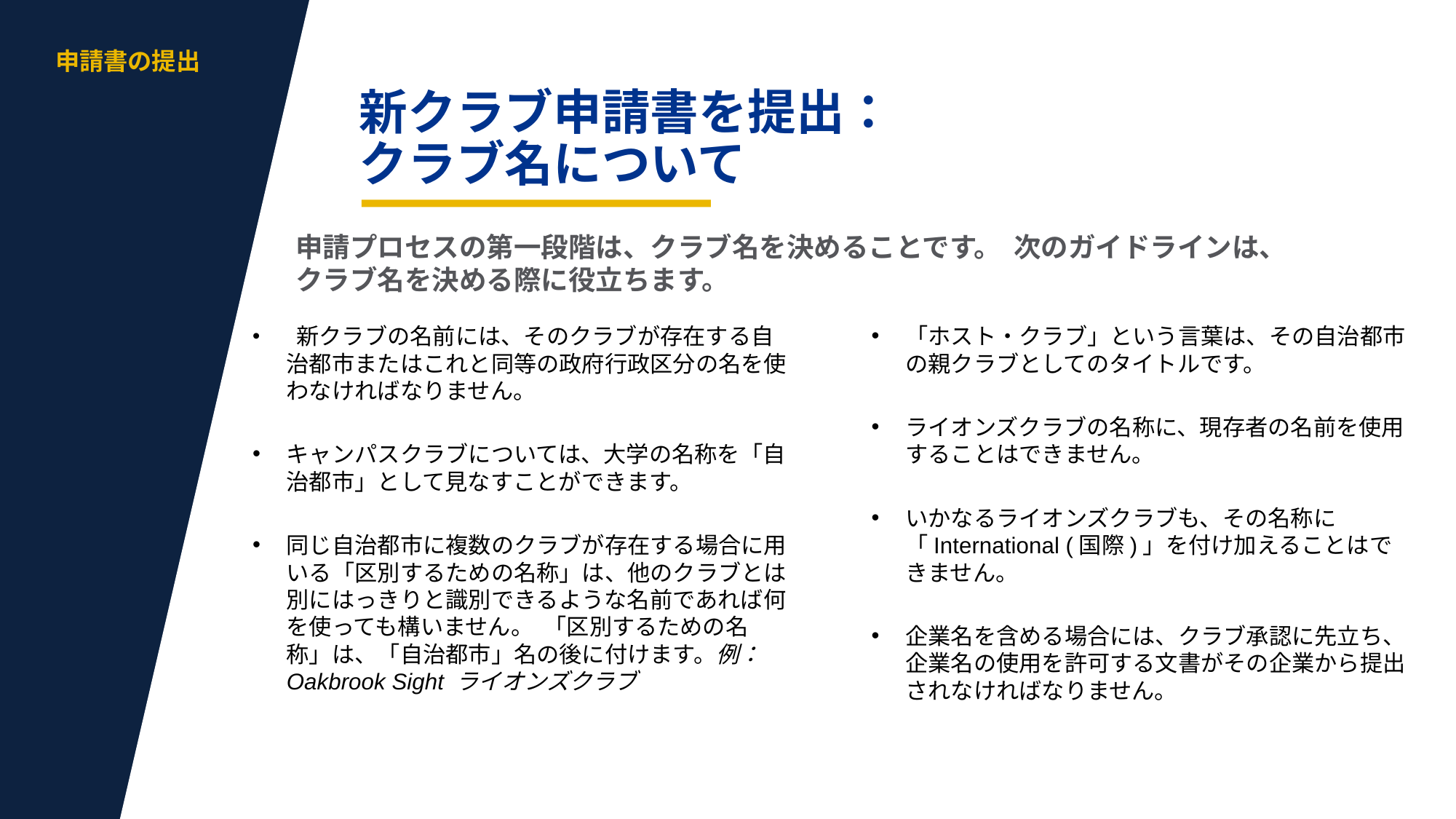

aa

申請書の提出
新クラブ申請書を提出：
クラブ名について

申請プロセスの第一段階は、クラブ名を決めることです。  次のガイドラインは、クラブ名を決める際に役立ちます。

「ホスト・クラブ」という言葉は、その自治都市の親クラブとしてのタイトルです。

ライオンズクラブの名称に、現存者の名前を使用することはできません。

いかなるライオンズクラブも、その名称に「International (国際)」を付け加えることはできません。

企業名を含める場合には、クラブ承認に先立ち、企業名の使用を許可する文書がその企業から提出されなければなりません。

 新クラブの名前には、そのクラブが存在する自治都市またはこれと同等の政府行政区分の名を使わなければなりません。

キャンパスクラブについては、大学の名称を「自治都市」として見なすことができます。

同じ自治都市に複数のクラブが存在する場合に用いる「区別するための名称」は、他のクラブとは別にはっきりと識別できるような名前であれば何を使っても構いません。  「区別するための名称」は、「自治都市」名の後に付けます。例：Oakbrook Sight ライオンズクラブ

3